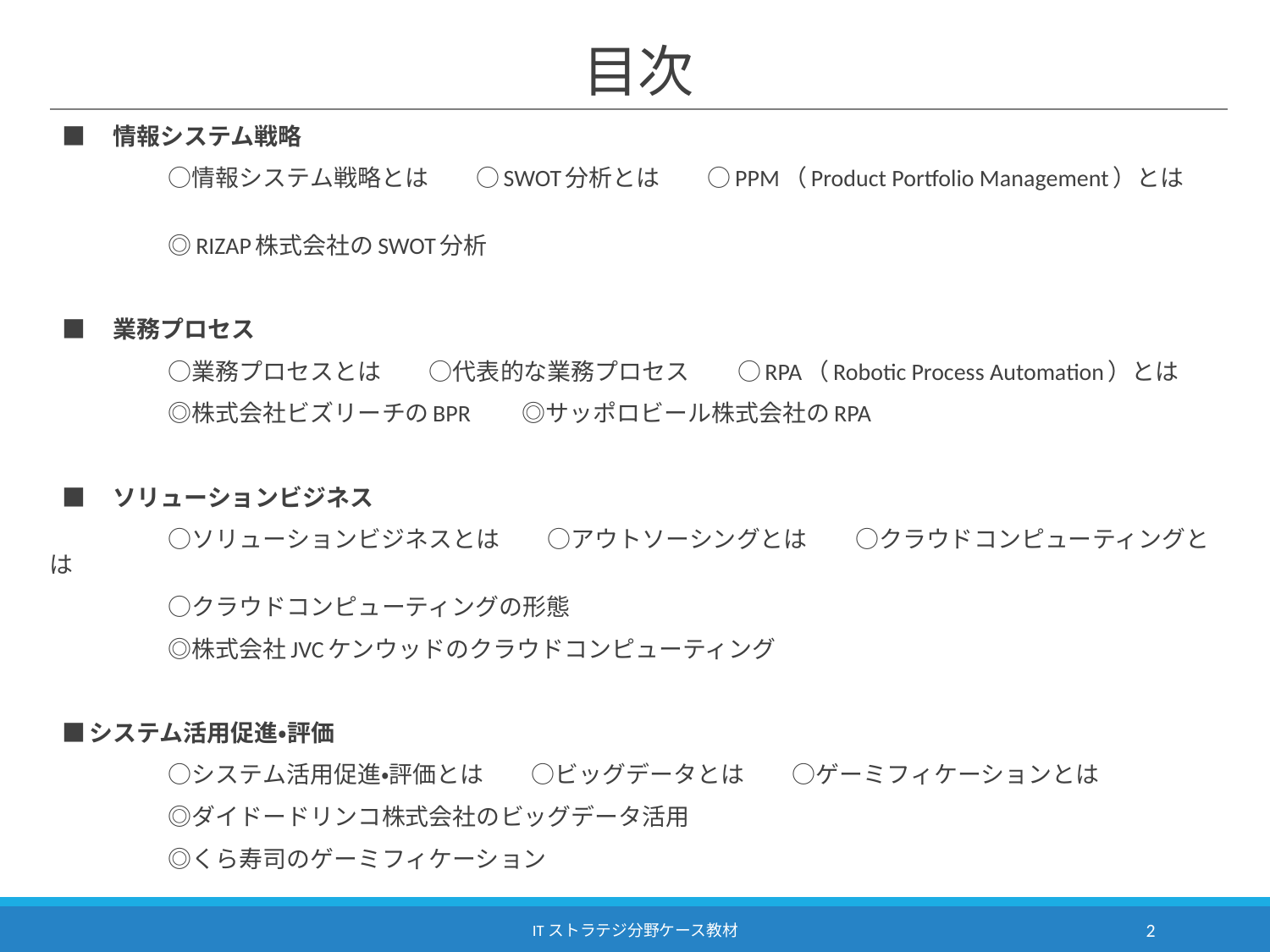

# 目次
■　情報システム戦略
　　　　　○情報システム戦略とは　　○SWOT分析とは　　○PPM（Product Portfolio Management）とは
　　　　　◎RIZAP株式会社のSWOT分析

■　業務プロセス
　　　　　○業務プロセスとは　　○代表的な業務プロセス　　○RPA（Robotic Process Automation）とは
　　　　　◎株式会社ビズリーチのBPR　　◎サッポロビール株式会社のRPA

■　ソリューションビジネス
　　　　　○ソリューションビジネスとは　　○アウトソーシングとは　　○クラウドコンピューティングとは
　　　　　○クラウドコンピューティングの形態
　　　　　◎株式会社JVCケンウッドのクラウドコンピューティング

■システム活用促進・評価
　　　　　○システム活用促進・評価とは　　○ビッグデータとは　　○ゲーミフィケーションとは
　　　　　◎ダイドードリンコ株式会社のビッグデータ活用
　　　　　◎くら寿司のゲーミフィケーション
ITストラテジ分野ケース教材
2